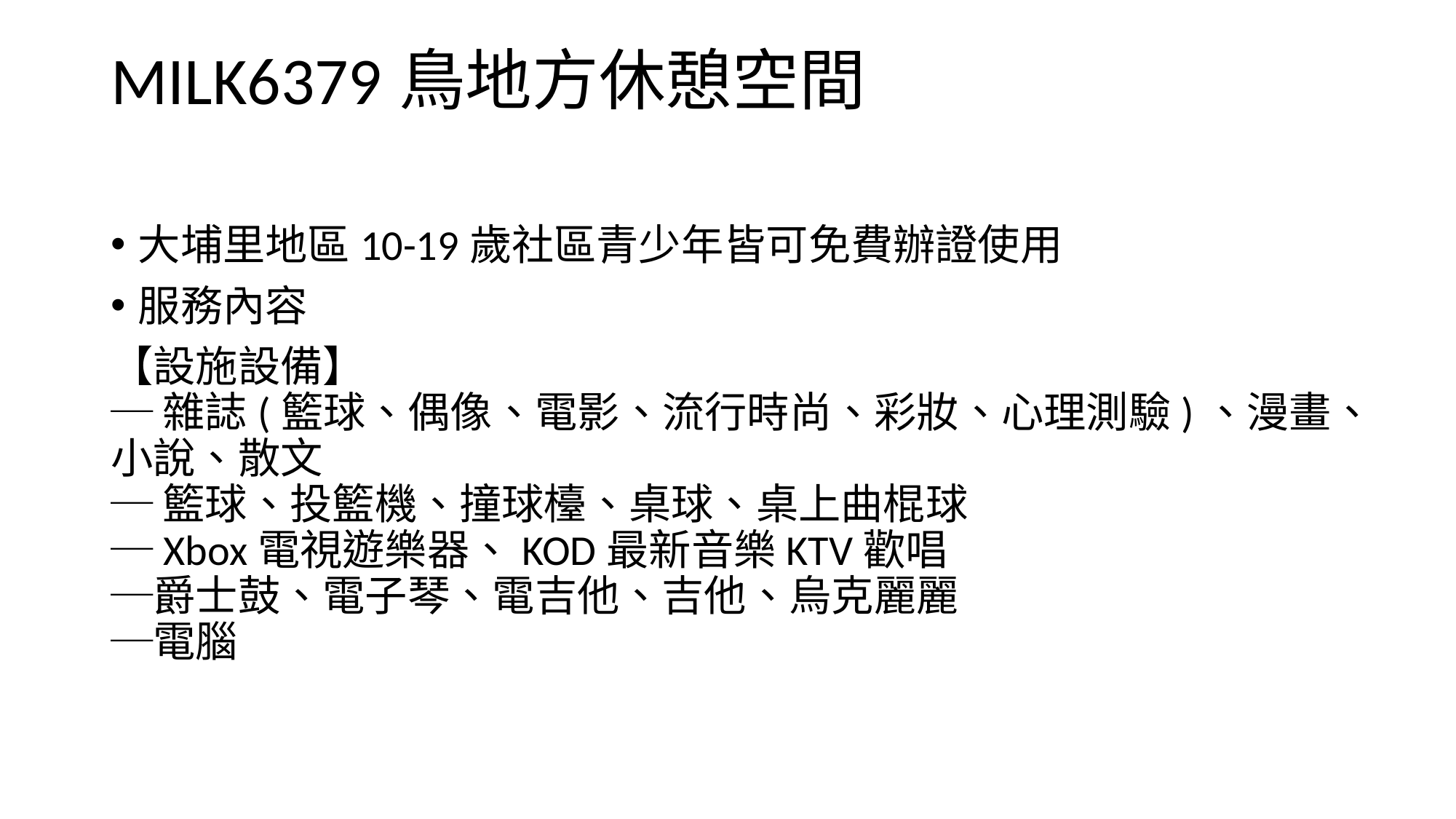

# MILK6379鳥地方休憩空間
大埔里地區10-19歲社區青少年皆可免費辦證使用
服務內容
【設施設備】
─ 雜誌(籃球、偶像、電影、流行時尚、彩妝、心理測驗)、漫畫、小說、散文
─ 籃球、投籃機、撞球檯、桌球、桌上曲棍球
─Xbox電視遊樂器、KOD最新音樂KTV歡唱
─爵士鼓、電子琴、電吉他、吉他、烏克麗麗
─電腦